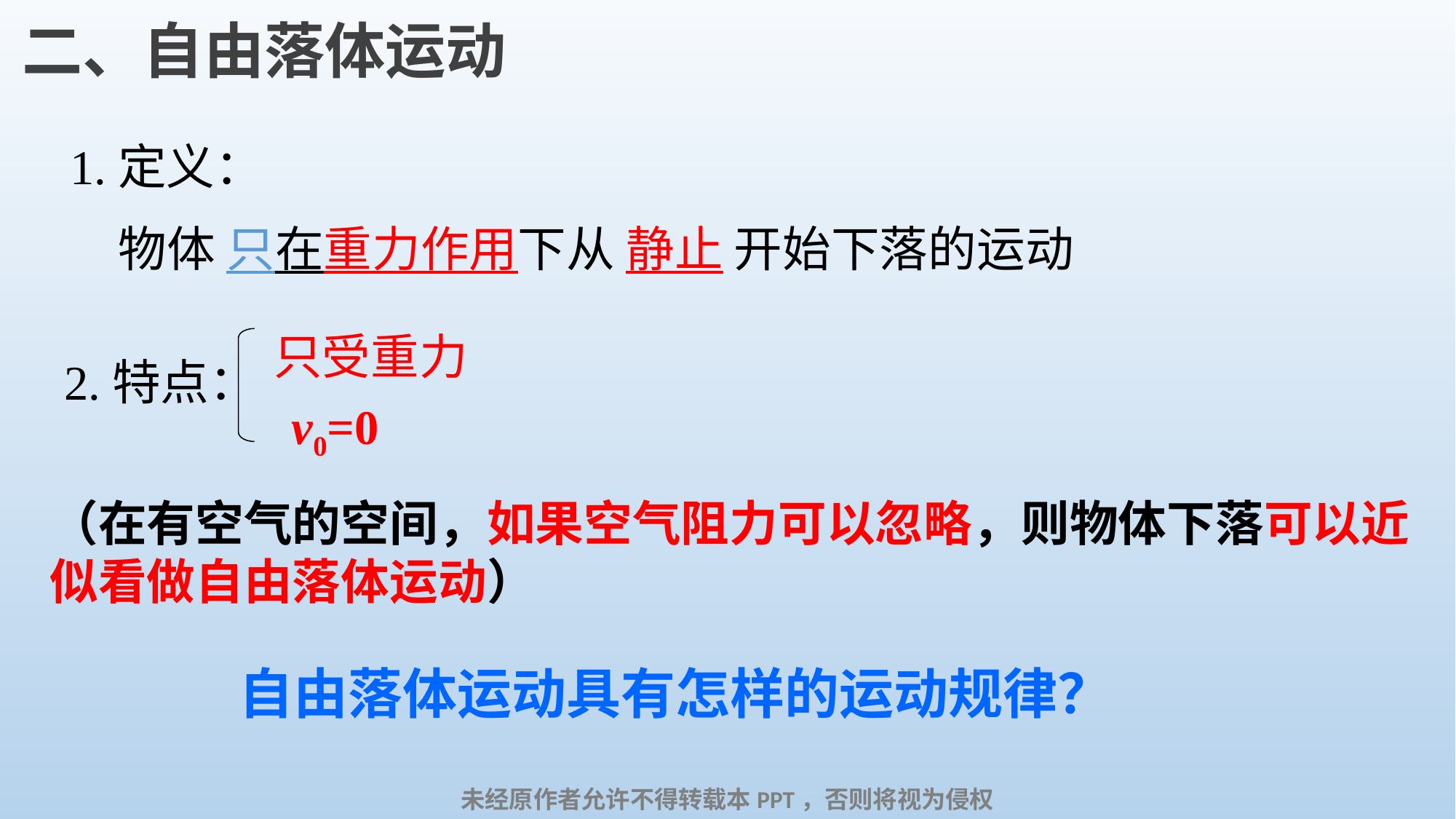

# 二、自由落体运动
1.定义：
　物体 只在重力作用下从 静止 开始下落的运动
只受重力

2.特点：
v0=0
（在有空气的空间，如果空气阻力可以忽略，则物体下落可以近似看做自由落体运动）
自由落体运动具有怎样的运动规律？
未经原作者允许不得转载本PPT，否则将视为侵权